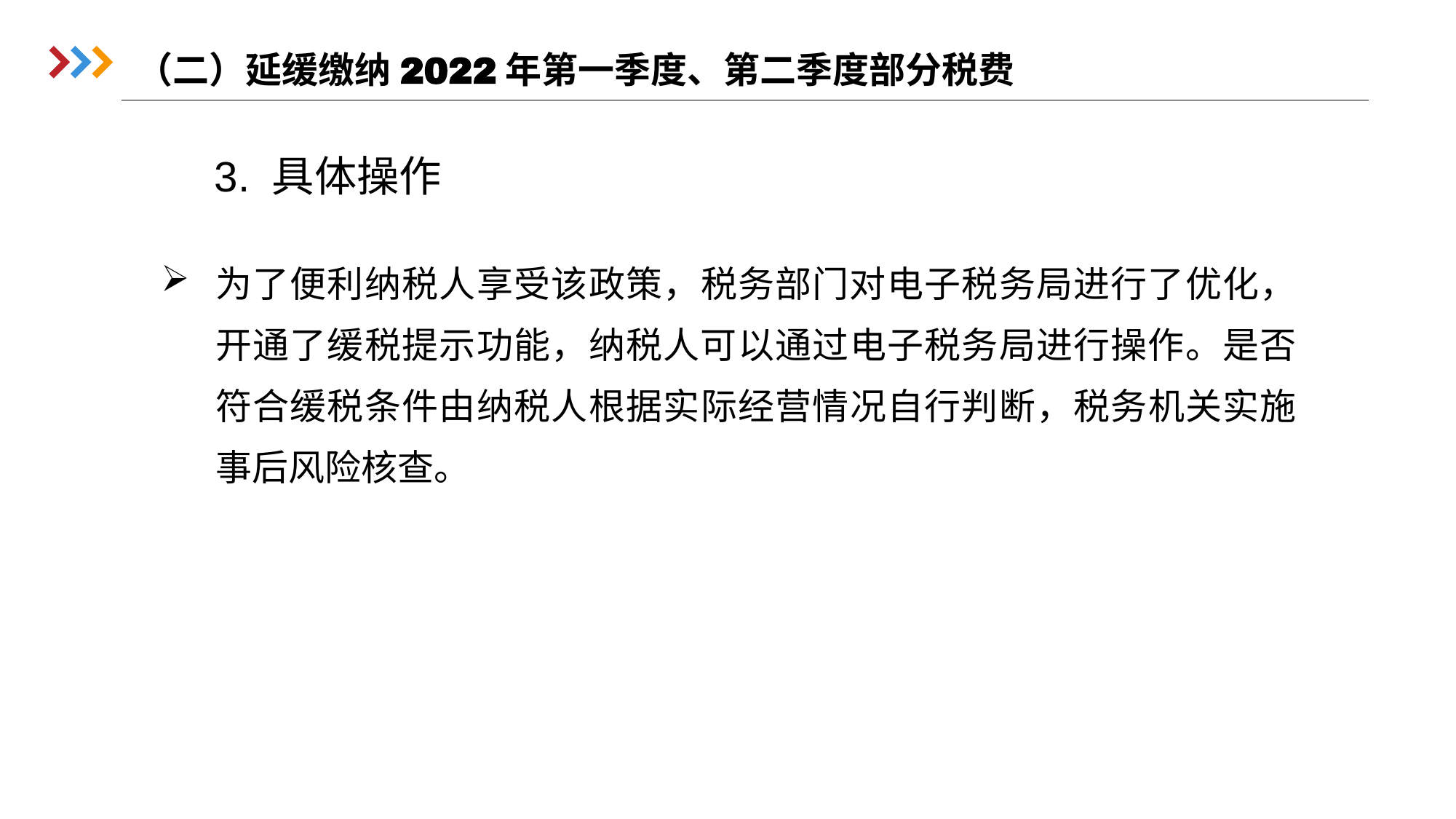

（二）延缓缴纳2022年第一季度、第二季度部分税费

3. 具体操作
为了便利纳税人享受该政策，税务部门对电子税务局进行了优化，开通了缓税提示功能，纳税人可以通过电子税务局进行操作。是否符合缓税条件由纳税人根据实际经营情况自行判断，税务机关实施事后风险核查。